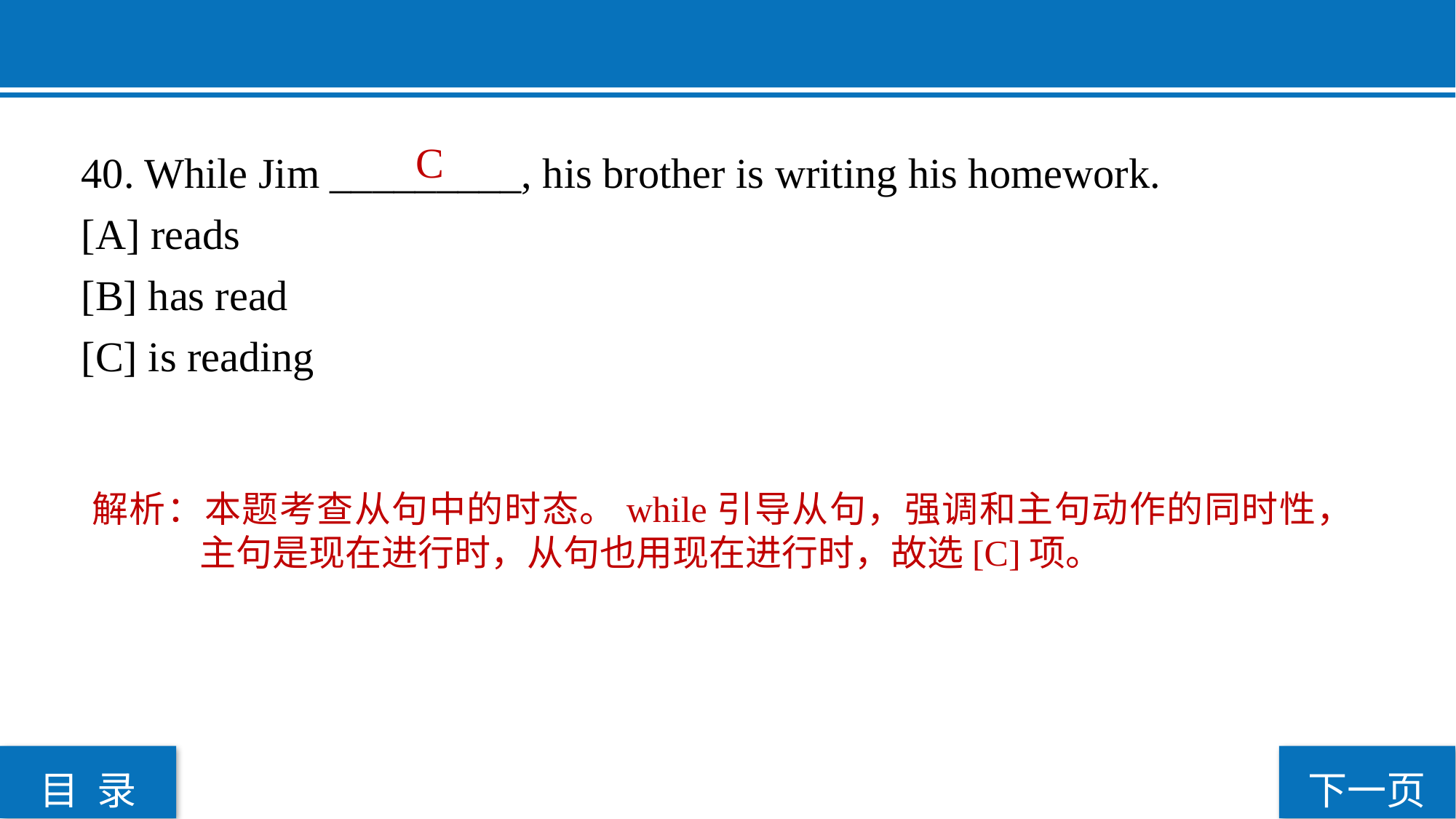

C
40. While Jim _________, his brother is writing his homework.
[A] reads
[B] has read
[C] is reading
解析：本题考查从句中的时态。while引导从句，强调和主句动作的同时性，主句是现在进行时，从句也用现在进行时，故选[C]项。